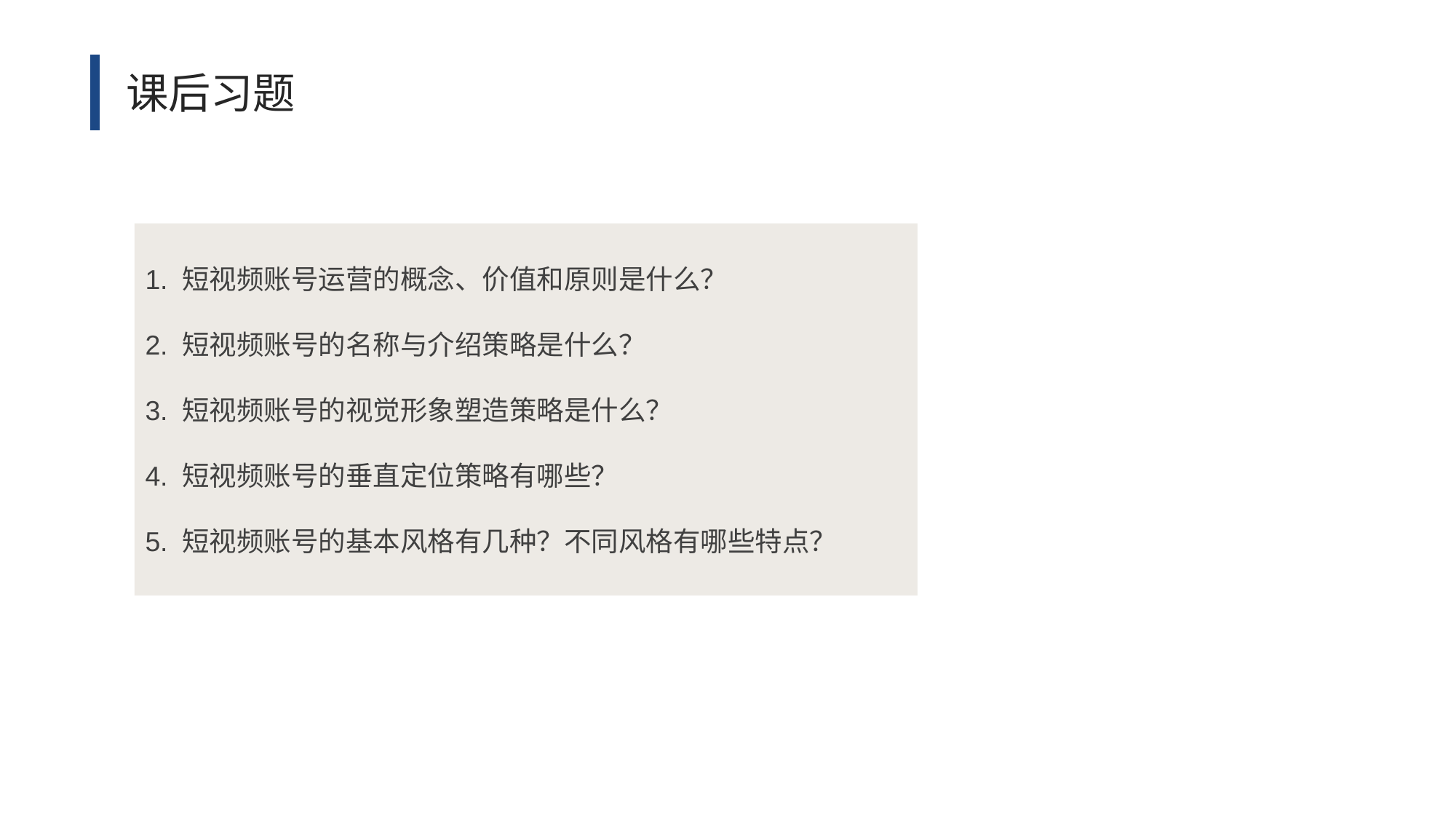

课后习题
1. 短视频账号运营的概念、价值和原则是什么？

2. 短视频账号的名称与介绍策略是什么？

3. 短视频账号的视觉形象塑造策略是什么？

4. 短视频账号的垂直定位策略有哪些？

5. 短视频账号的基本风格有几种？不同风格有哪些特点？